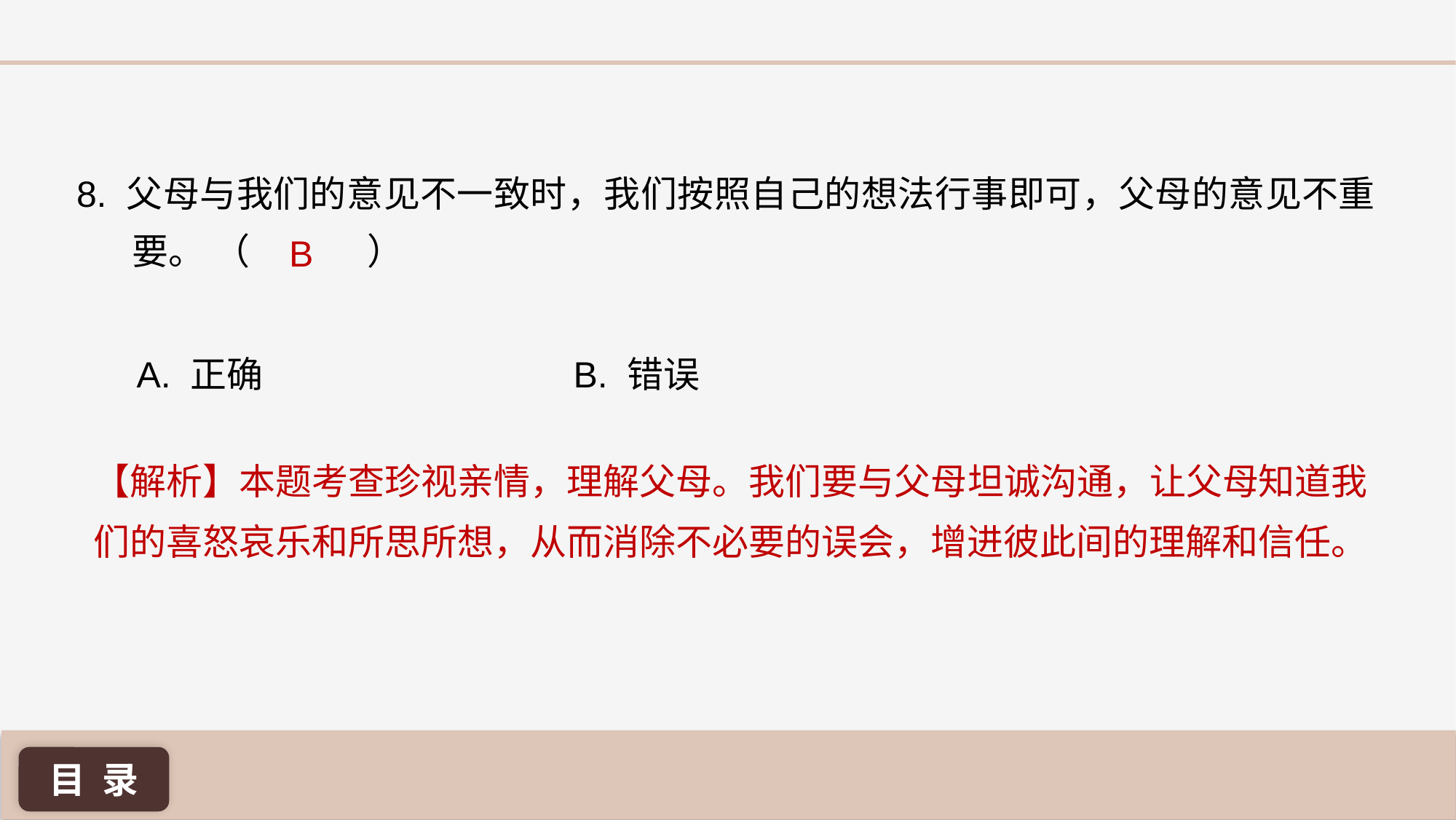

8. 父母与我们的意见不一致时，我们按照自己的想法行事即可，父母的意见不重要。 （ 	  ）
B
A. 正确 			B. 错误
【解析】本题考查珍视亲情，理解父母。我们要与父母坦诚沟通，让父母知道我们的喜怒哀乐和所思所想，从而消除不必要的误会，增进彼此间的理解和信任。